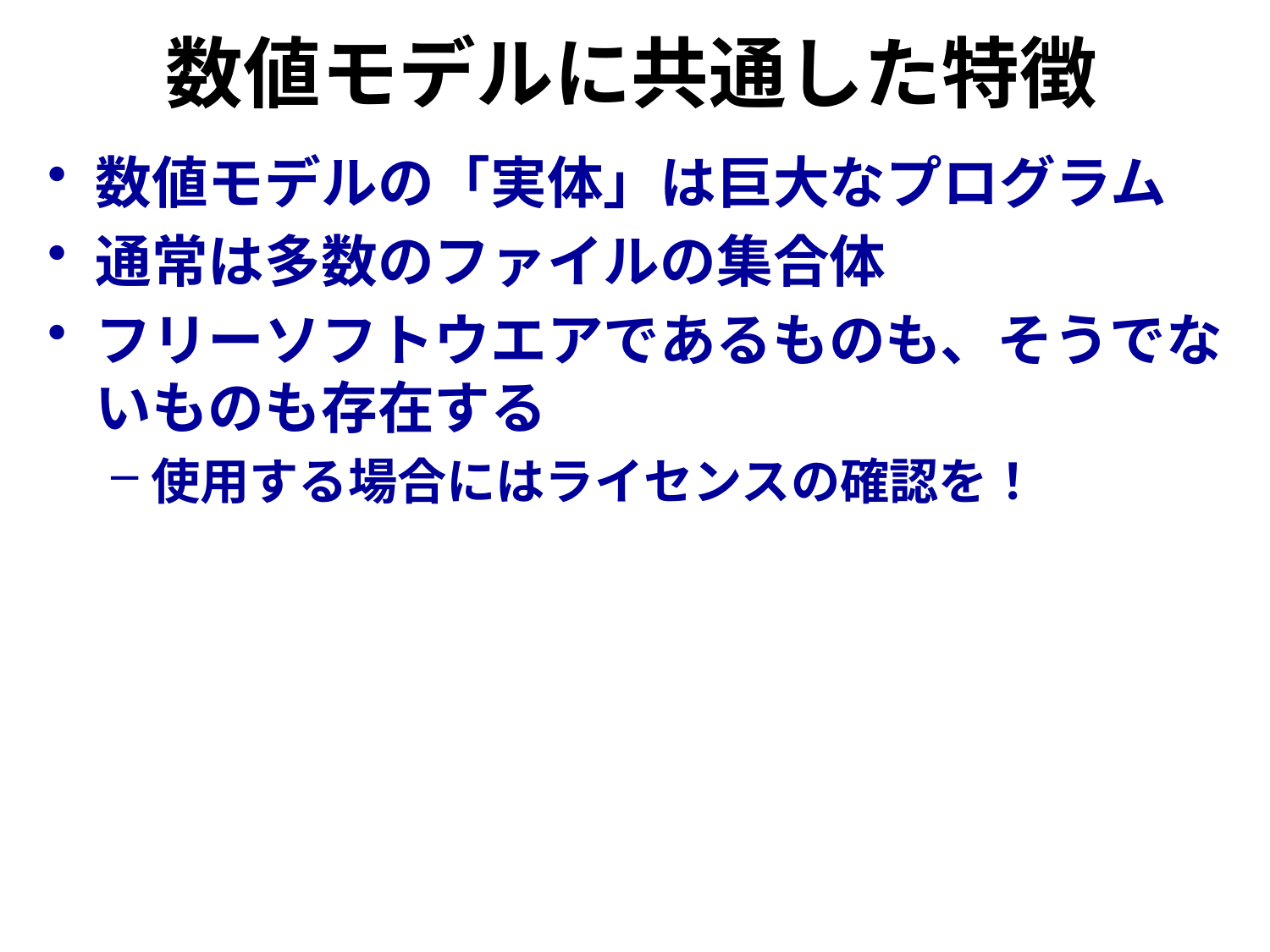

# 数値モデルに共通した特徴
数値モデルの「実体」は巨大なプログラム
通常は多数のファイルの集合体
フリーソフトウエアであるものも、そうでないものも存在する
使用する場合にはライセンスの確認を！